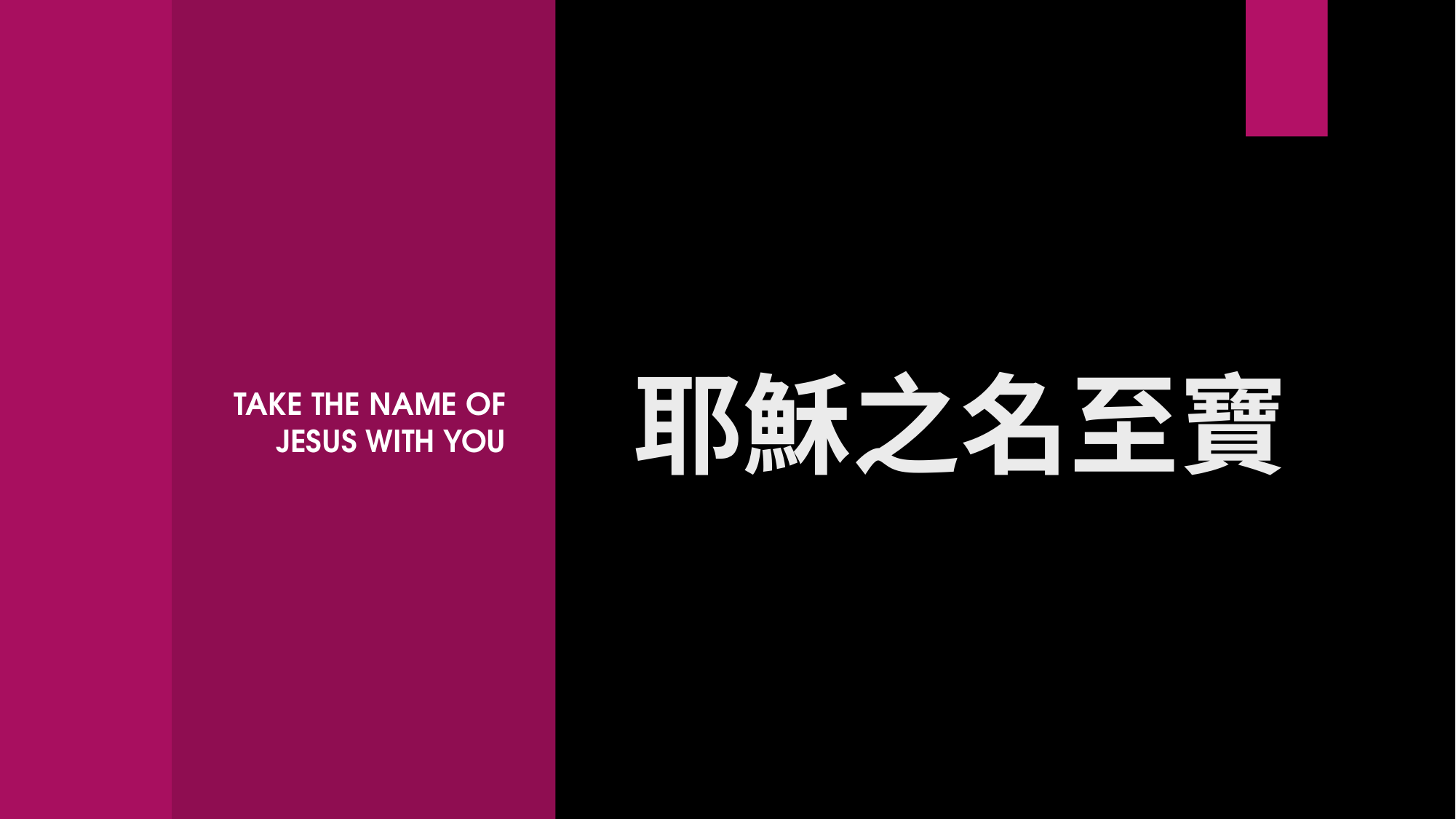

Take the Name of Jesus with You
# 耶穌之名至寶